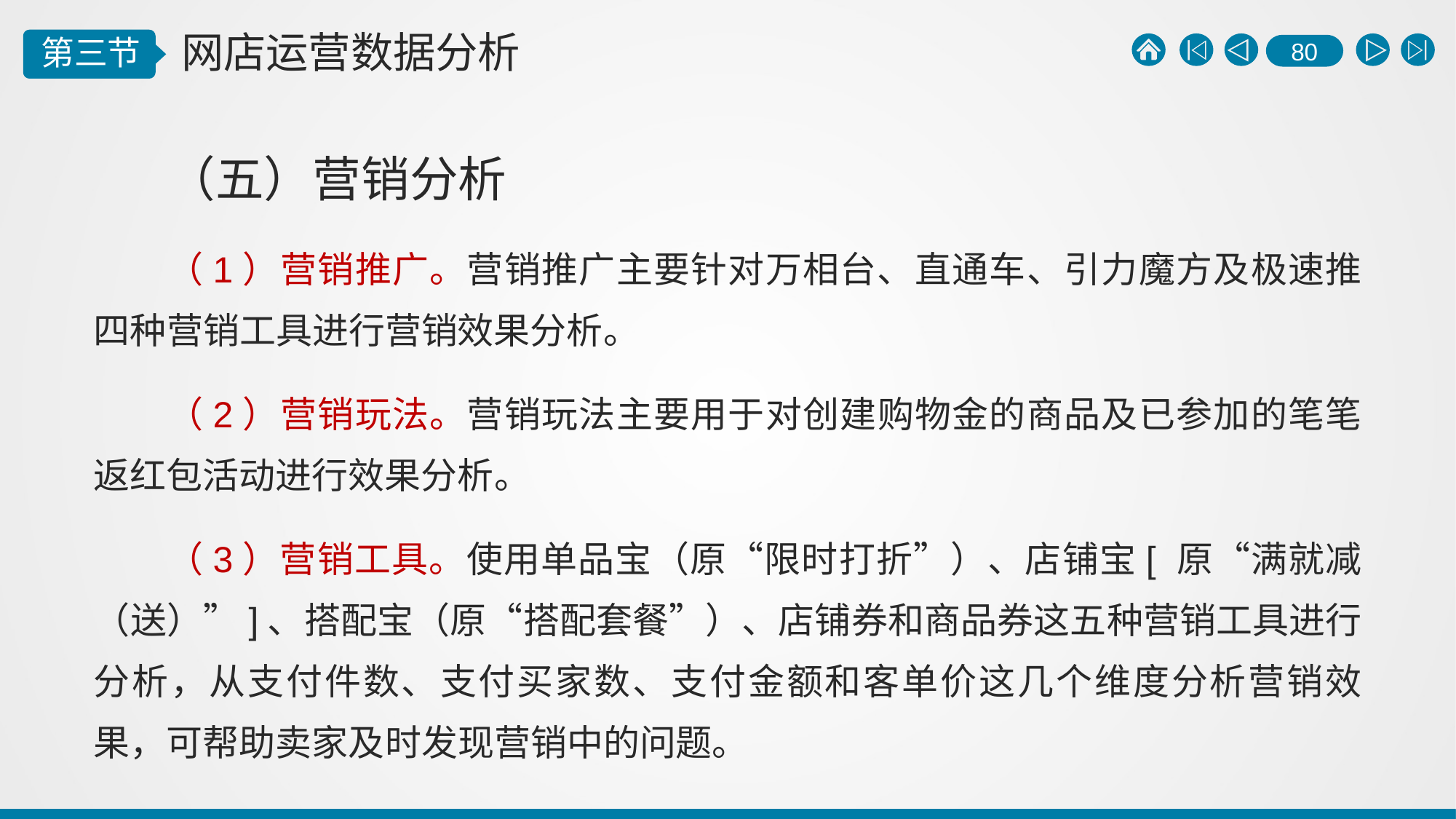

（五）营销分析
（1）营销推广。营销推广主要针对万相台、直通车、引力魔方及极速推四种营销工具进行营销效果分析。
（2）营销玩法。营销玩法主要用于对创建购物金的商品及已参加的笔笔返红包活动进行效果分析。
（3）营销工具。使用单品宝（原“限时打折”）、店铺宝[ 原“满就减（送）”]、搭配宝（原“搭配套餐”）、店铺券和商品券这五种营销工具进行分析，从支付件数、支付买家数、支付金额和客单价这几个维度分析营销效果，可帮助卖家及时发现营销中的问题。